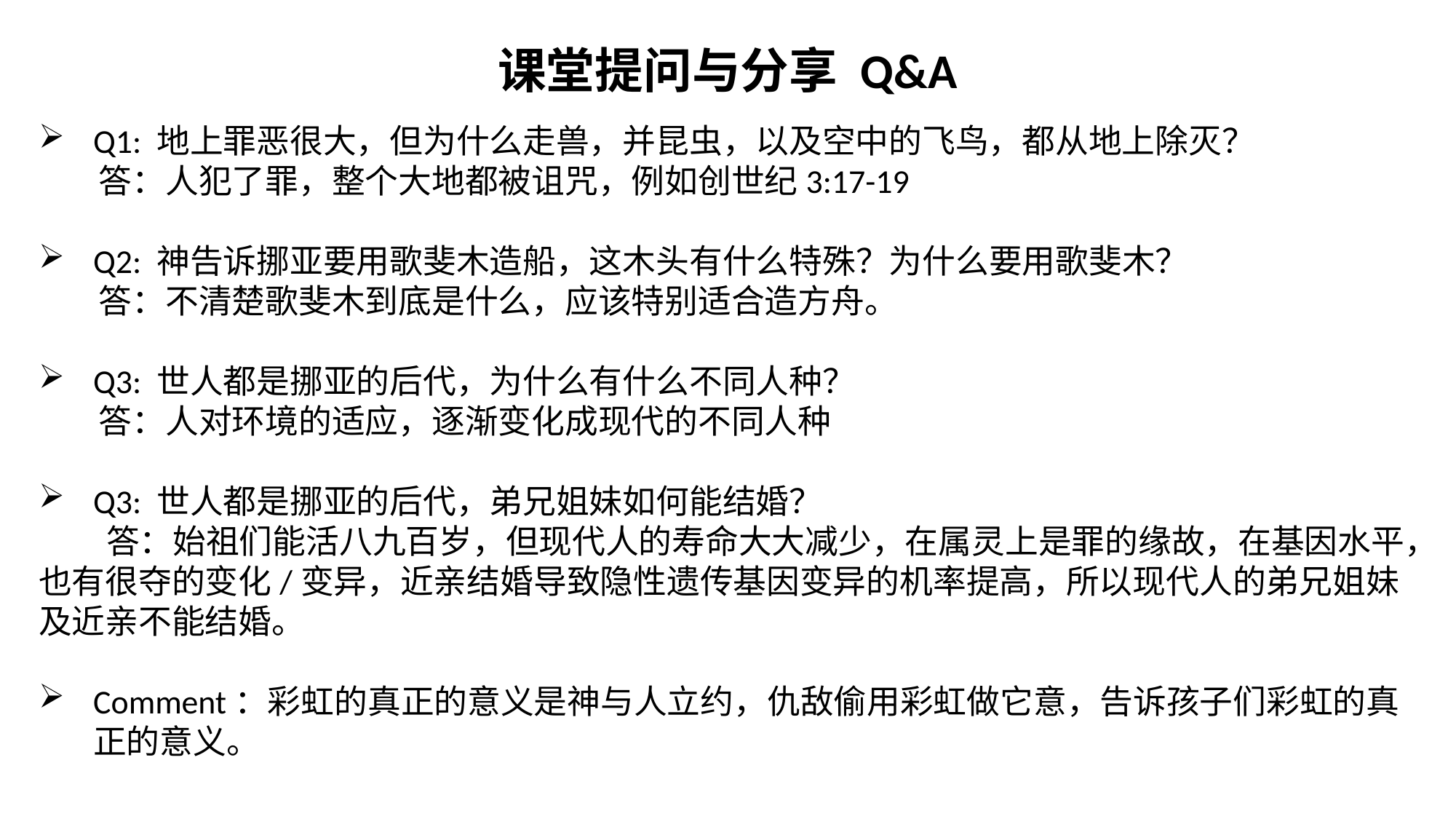

课堂提问与分享 Q&A

Q1: 地上罪恶很大，但为什么走兽，并昆虫，以及空中的飞鸟，都从地上除灭？
       答：人犯了罪，整个大地都被诅咒，例如创世纪3:17-19

Q2: 神告诉挪亚要用歌斐木造船，这木头有什么特殊？为什么要用歌斐木？
       答：不清楚歌斐木到底是什么，应该特别适合造方舟。

Q3: 世人都是挪亚的后代，为什么有什么不同人种？
       答：人对环境的适应，逐渐变化成现代的不同人种

Q3: 世人都是挪亚的后代，弟兄姐妹如何能结婚？
        答：始祖们能活八九百岁，但现代人的寿命大大减少，在属灵上是罪的缘故，在基因水平，也有很夺的变化/变异，近亲结婚导致隐性遗传基因变异的机率提高，所以现代人的弟兄姐妹及近亲不能结婚。

Comment：彩虹的真正的意义是神与人立约，仇敌偷用彩虹做它意，告诉孩子们彩虹的真正的意义。